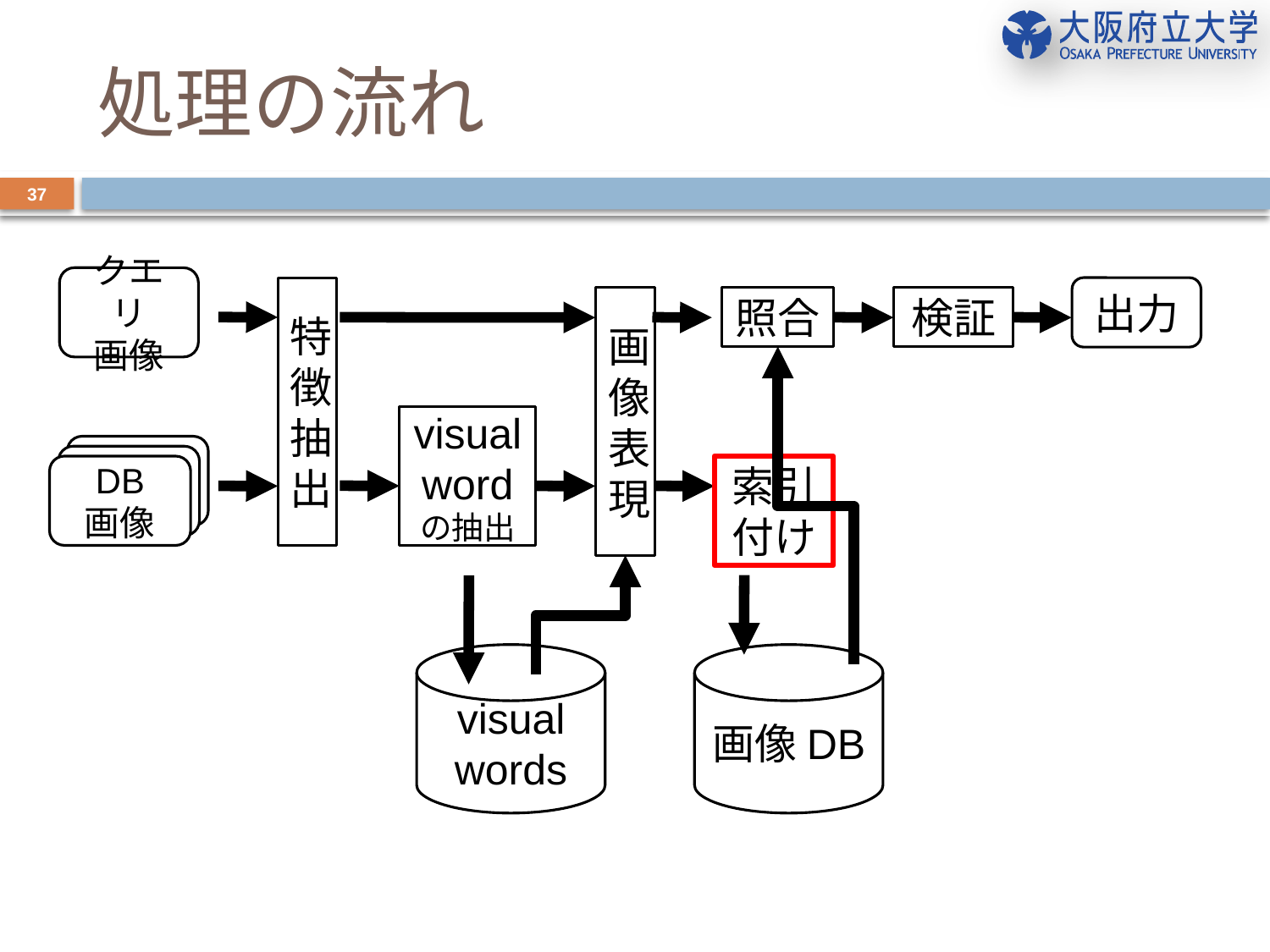

# 処理の流れ
37
クエリ
画像
出力
検証
照合
特徴抽出
画像表現
visual
word
の抽出
DB
画像
DB
画像
DB
画像
索引
付け
visual words
画像DB